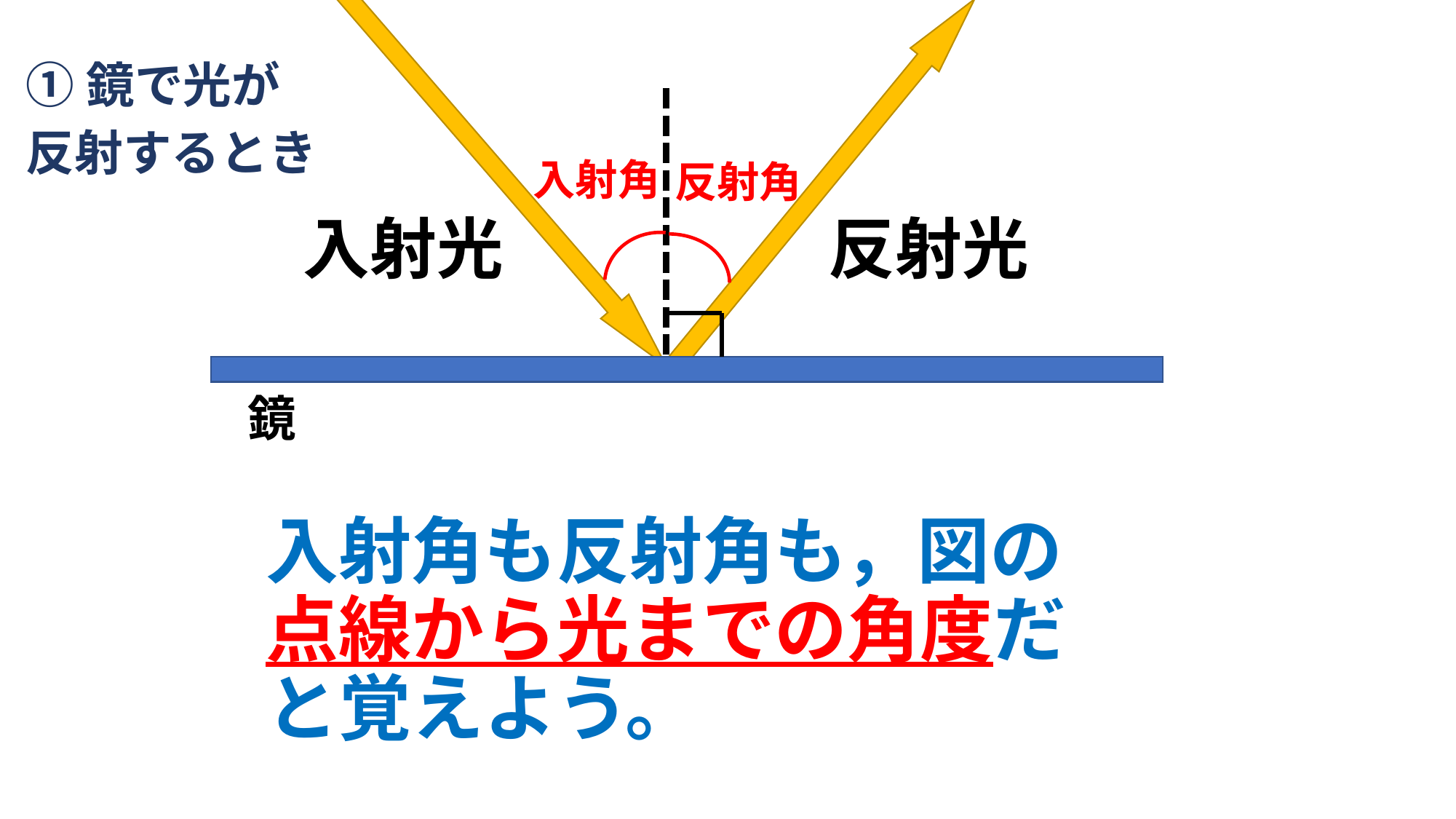

①鏡で光が
反射するとき
入射角
反射角
入射光
反射光

鏡
入射角も反射角も，図の点線から光までの角度だと覚えよう。